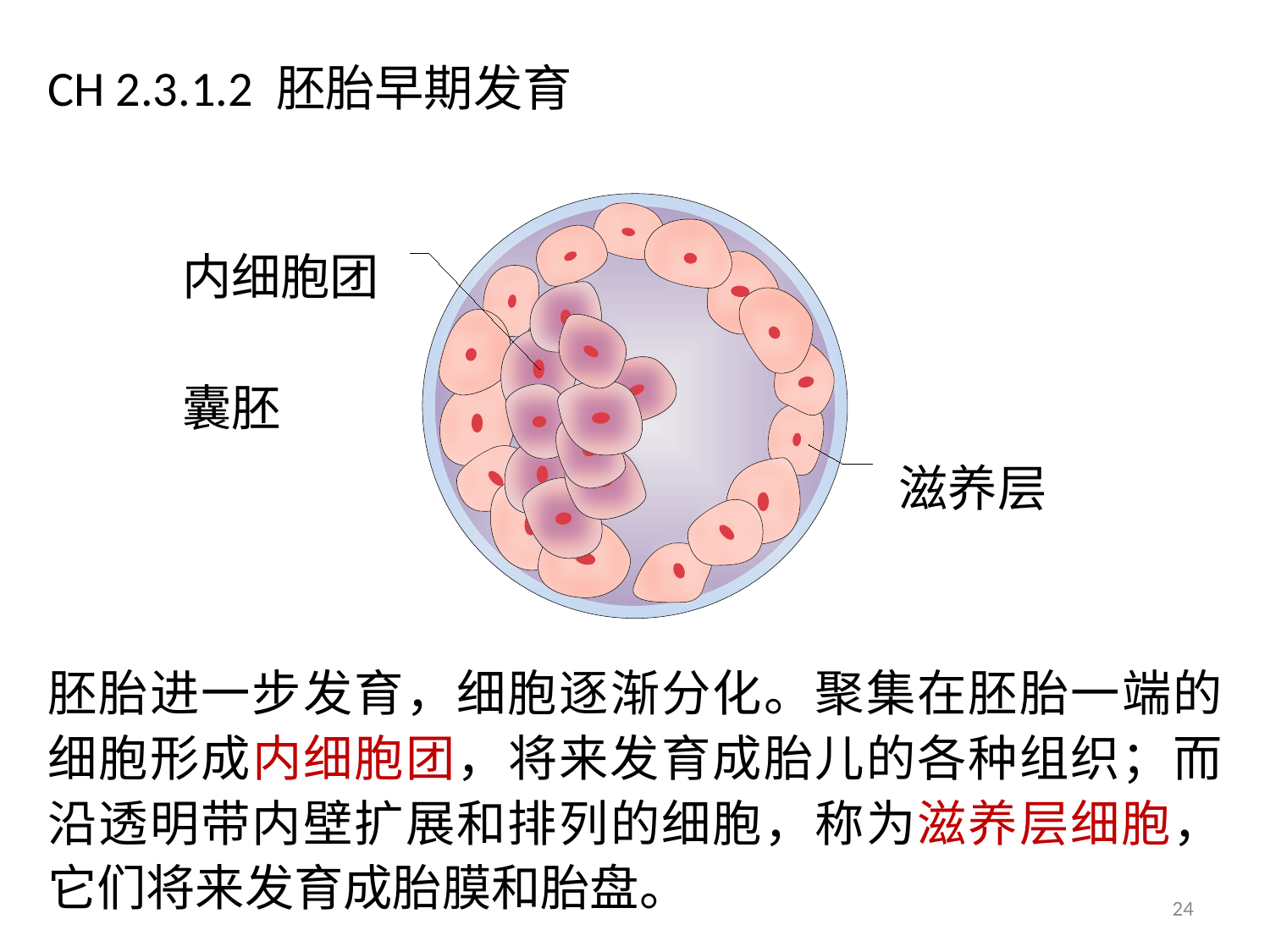

CH 2.3.1.2 胚胎早期发育

内细胞团

囊胚

滋养层

胚胎进一步发育，细胞逐渐分化。聚集在胚胎一端的细胞形成内细胞团，将来发育成胎儿的各种组织；而沿透明带内壁扩展和排列的细胞，称为滋养层细胞，它们将来发育成胎膜和胎盘。
24